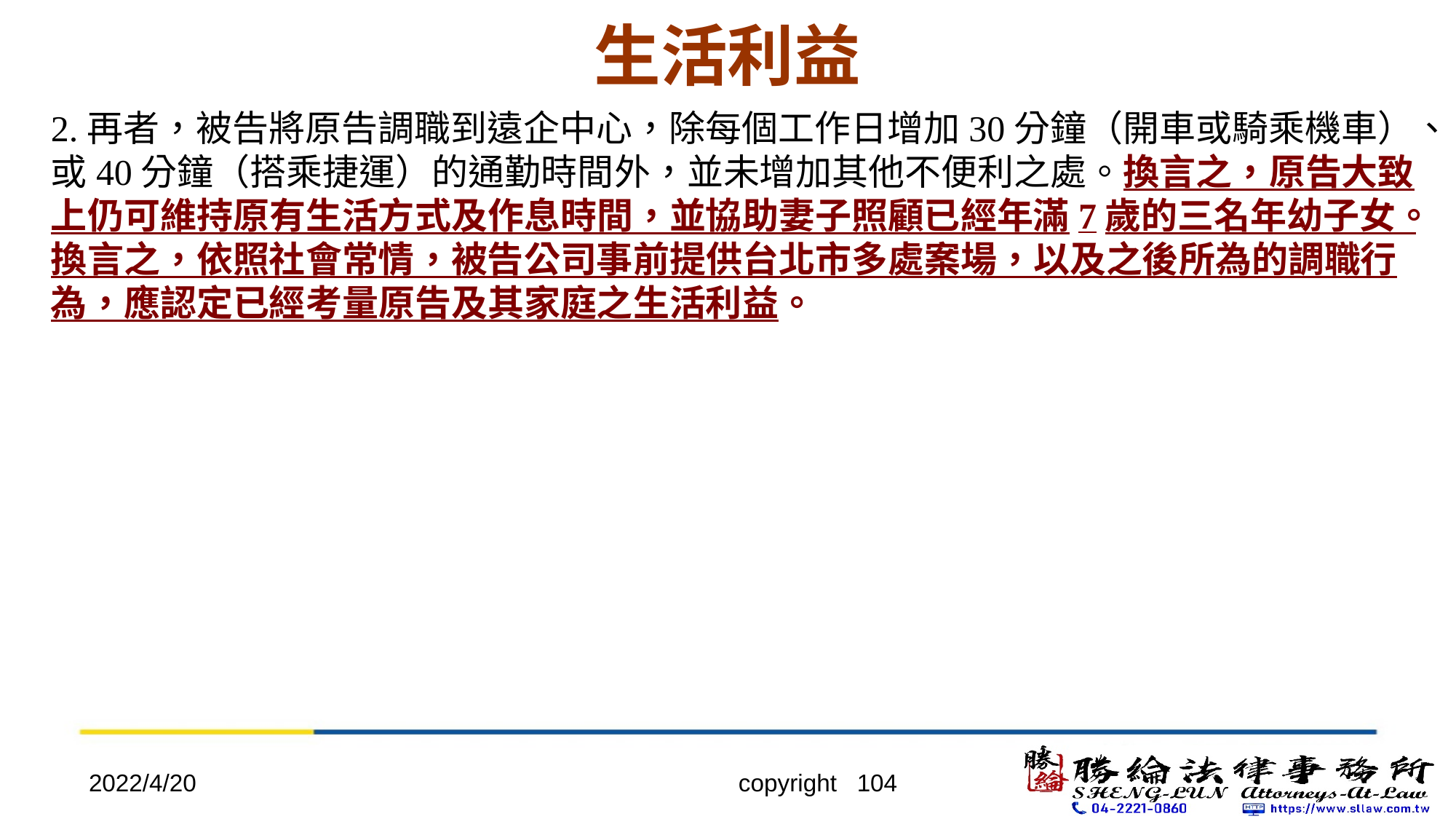

# 生活利益
2.再者，被告將原告調職到遠企中心，除每個工作日增加30分鐘（開車或騎乘機車）、或40分鐘（搭乘捷運）的通勤時間外，並未增加其他不便利之處。換言之，原告大致上仍可維持原有生活方式及作息時間，並協助妻子照顧已經年滿7歲的三名年幼子女。換言之，依照社會常情，被告公司事前提供台北市多處案場，以及之後所為的調職行為，應認定已經考量原告及其家庭之生活利益。
2022/4/20
copyright   104